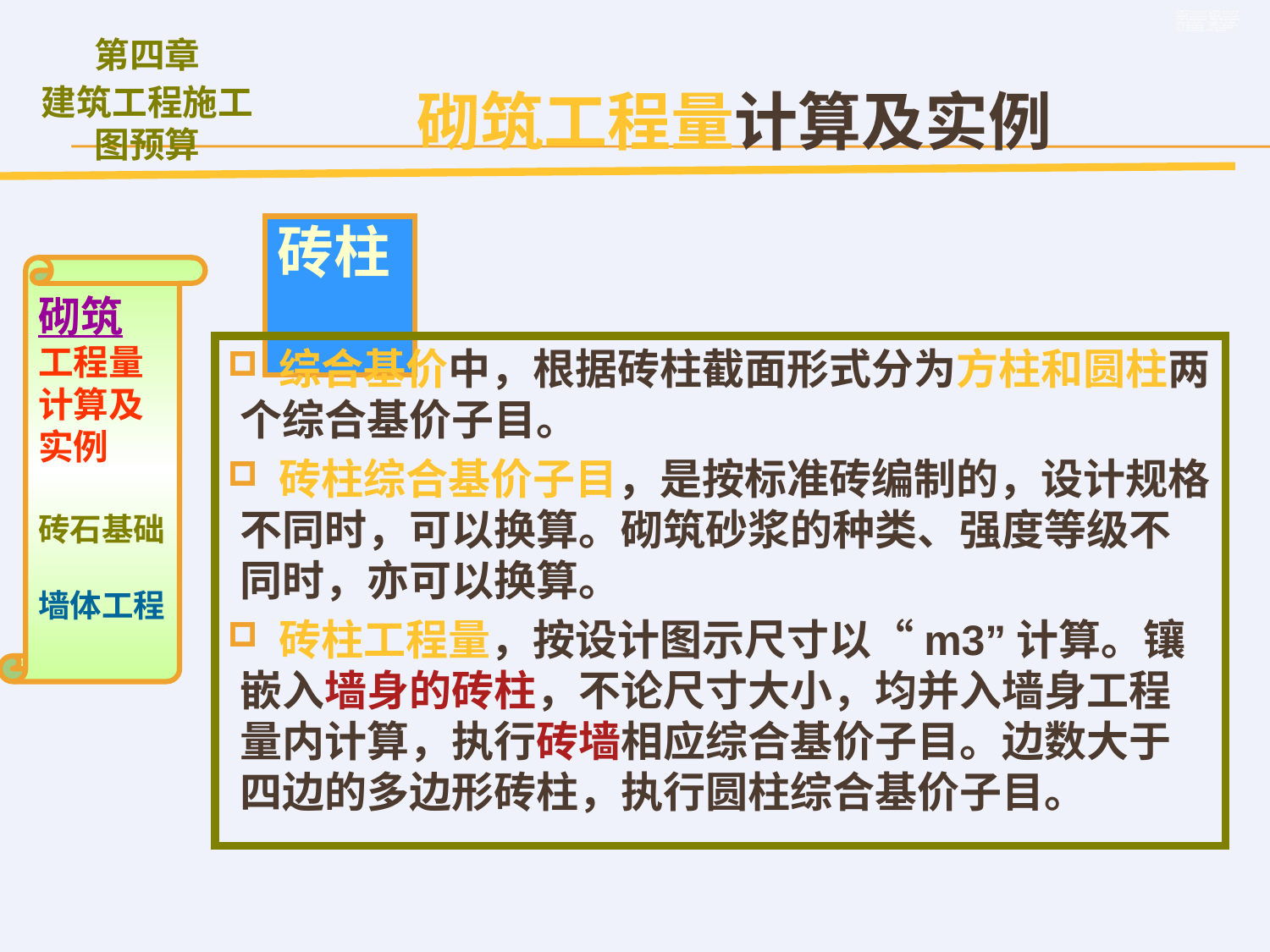

砌筑工程量计算及实例
# 砖柱
砌筑
工程量计算及实例

砖石基础

墙体工程

 综合基价中，根据砖柱截面形式分为方柱和圆柱两个综合基价子目。
 砖柱综合基价子目，是按标准砖编制的，设计规格不同时，可以换算。砌筑砂浆的种类、强度等级不同时，亦可以换算。
 砖柱工程量，按设计图示尺寸以“m3”计算。镶嵌入墙身的砖柱，不论尺寸大小，均并入墙身工程量内计算，执行砖墙相应综合基价子目。边数大于四边的多边形砖柱，执行圆柱综合基价子目。
67